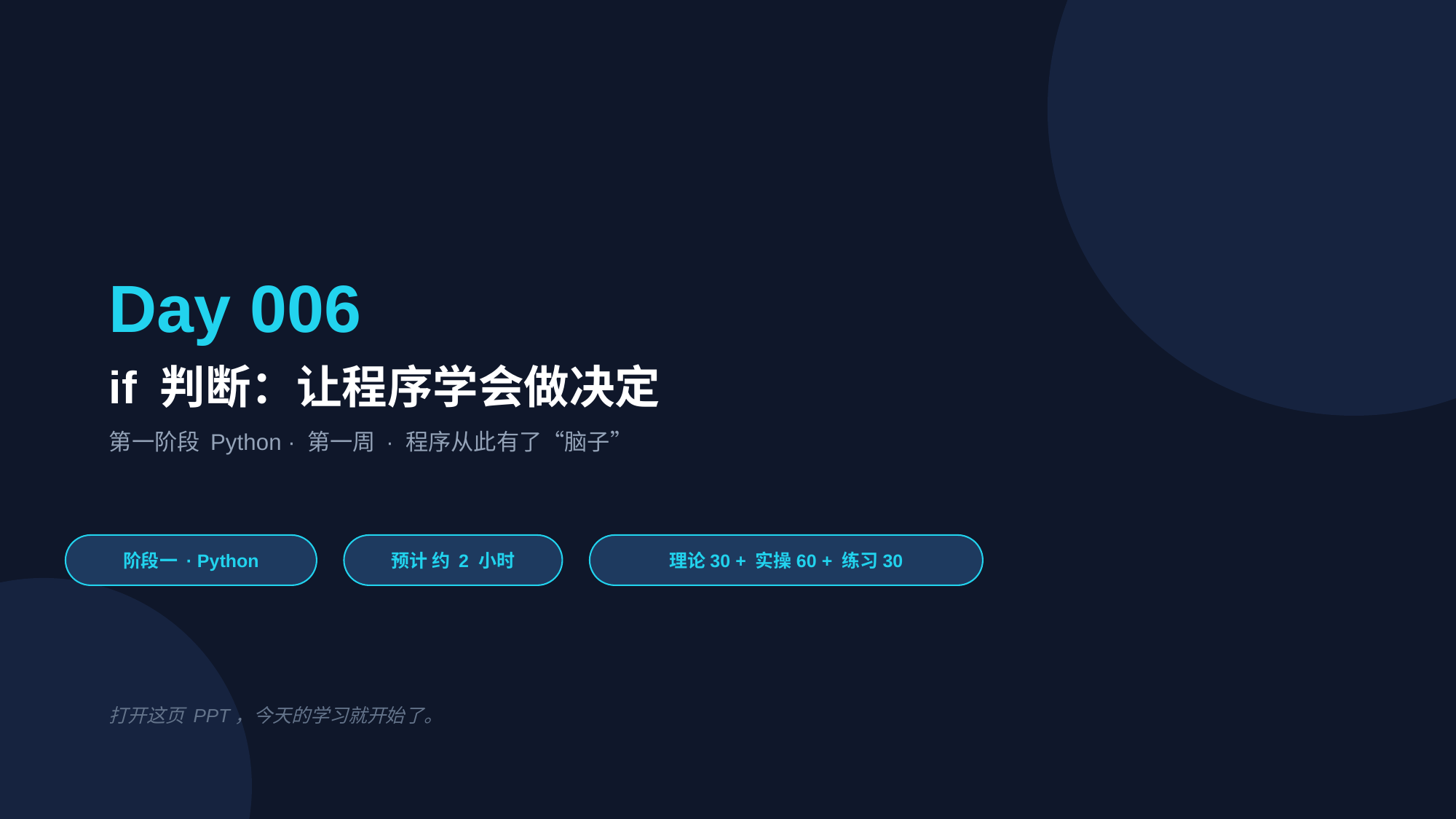

Day 006
if 判断：让程序学会做决定
第一阶段 Python · 第一周 · 程序从此有了“脑子”

阶段一 · Python

预计 约 2 小时

理论30 + 实操60 + 练习30

打开这页 PPT，今天的学习就开始了。